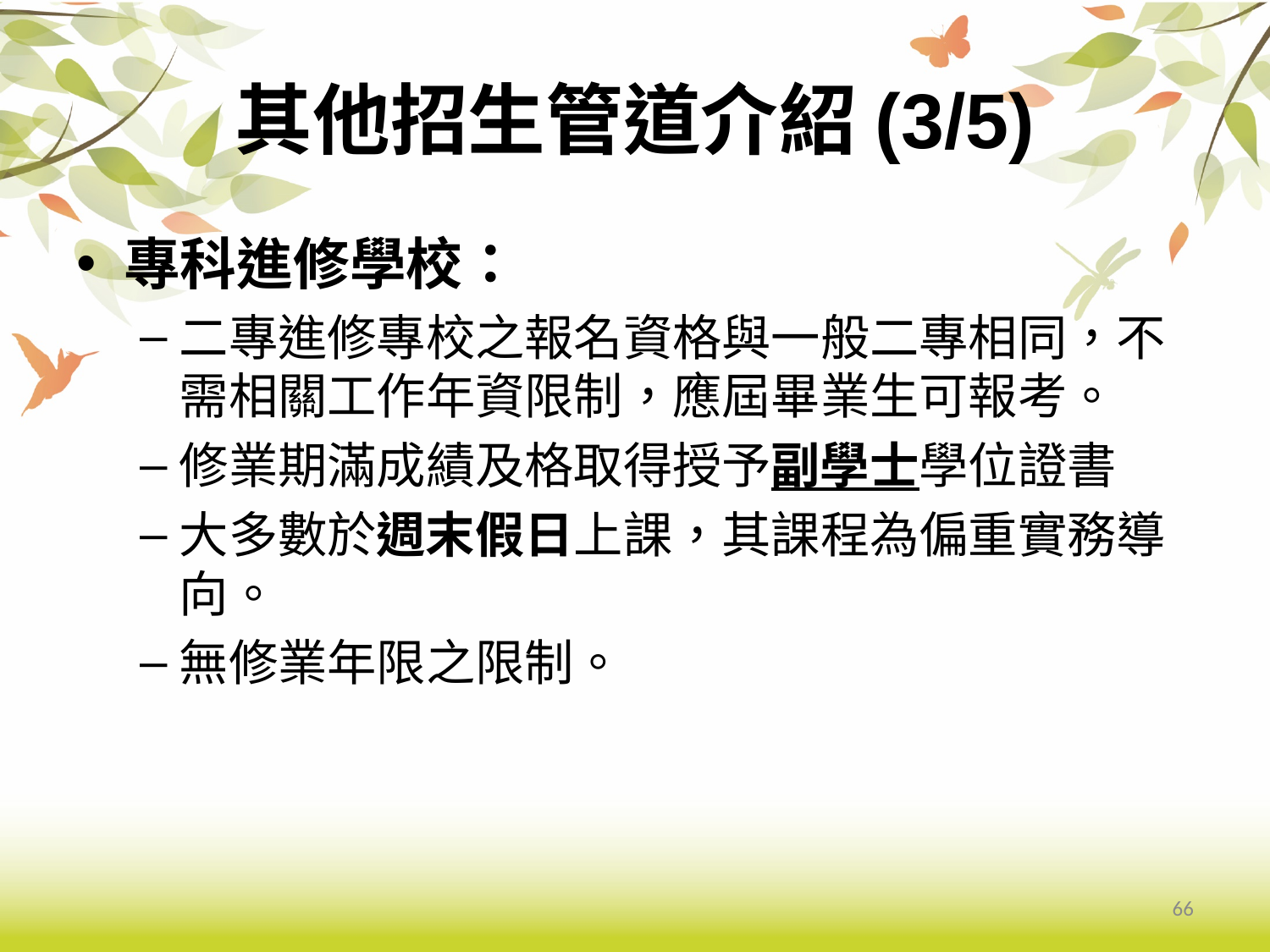

# 其他招生管道介紹(3/5)
專科進修學校：
二專進修專校之報名資格與一般二專相同，不需相關工作年資限制，應屆畢業生可報考。
修業期滿成績及格取得授予副學士學位證書
大多數於週末假日上課，其課程為偏重實務導向。
無修業年限之限制。
66